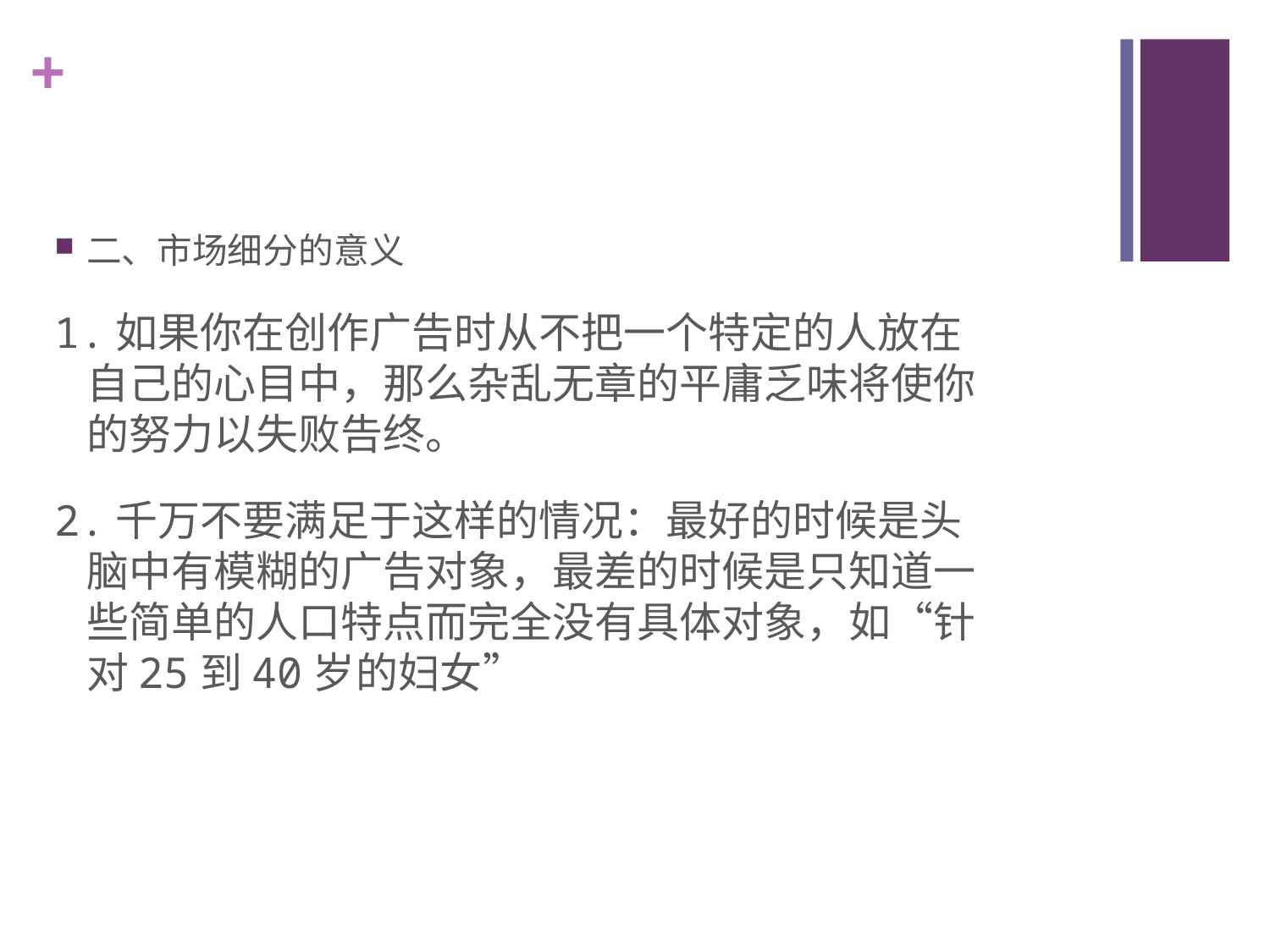

#
二、市场细分的意义
1.如果你在创作广告时从不把一个特定的人放在自己的心目中，那么杂乱无章的平庸乏味将使你的努力以失败告终。
2.千万不要满足于这样的情况：最好的时候是头脑中有模糊的广告对象，最差的时候是只知道一些简单的人口特点而完全没有具体对象，如“针对25到40岁的妇女”